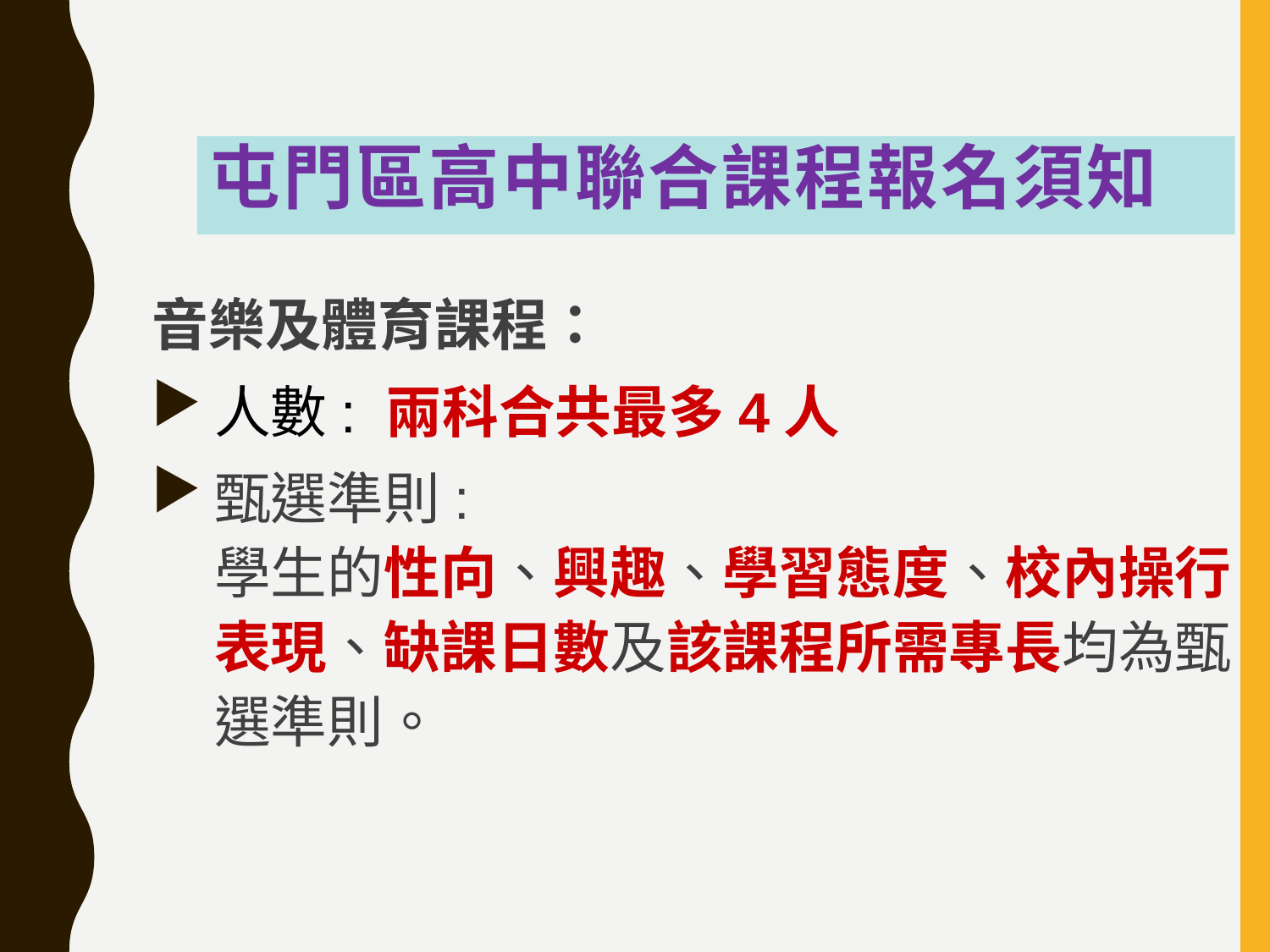

# 屯門區高中聯合課程報名須知
音樂及體育課程：
人數: 兩科合共最多4人
甄選準則:
學生的性向、興趣、學習態度、校內操行表現、缺課日數及該課程所需專長均為甄選準則。